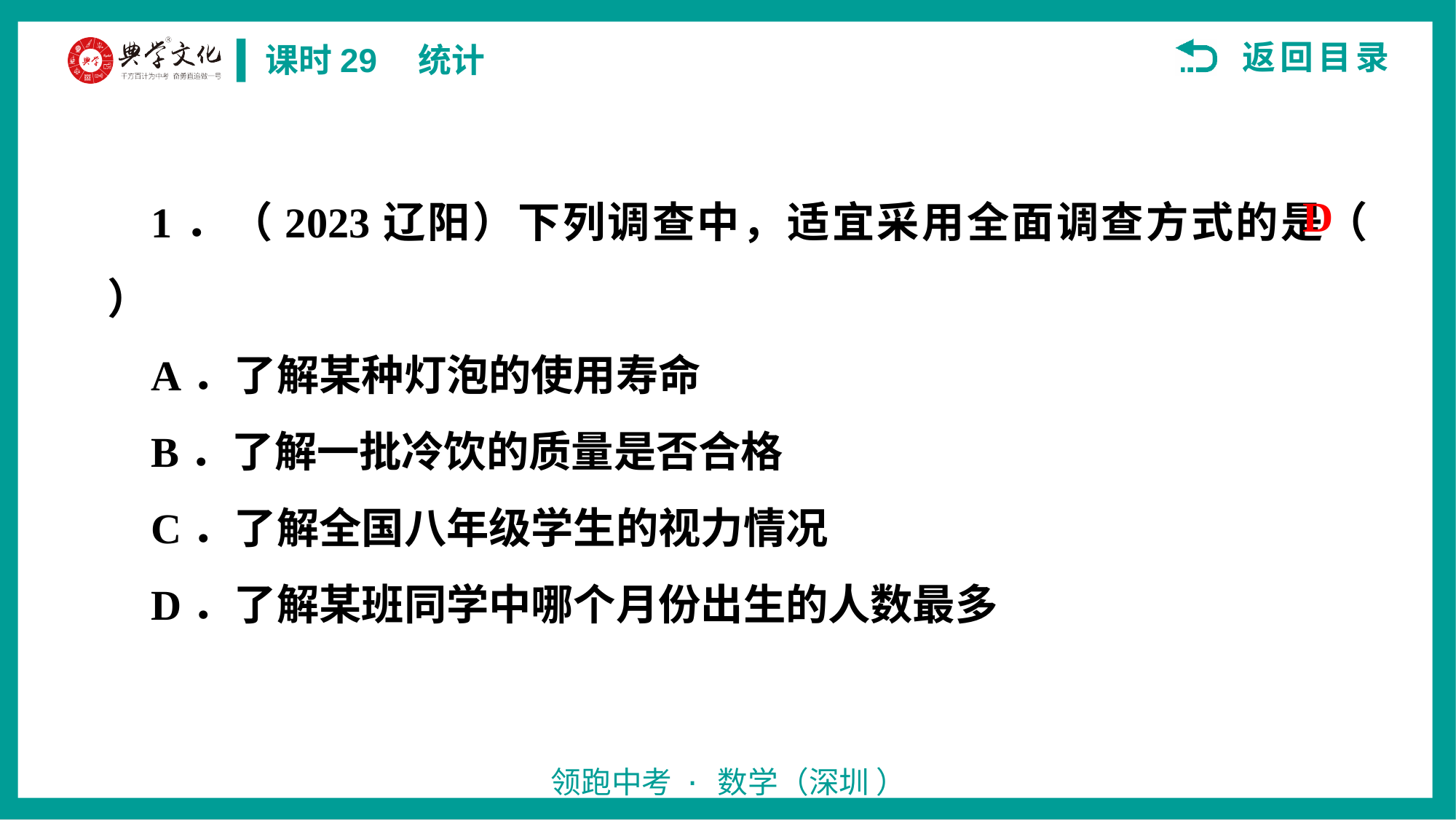

1．（2023辽阳）下列调查中，适宜采用全面调查方式的是（　　）
A．了解某种灯泡的使用寿命
B．了解一批冷饮的质量是否合格
C．了解全国八年级学生的视力情况
D．了解某班同学中哪个月份出生的人数最多
D